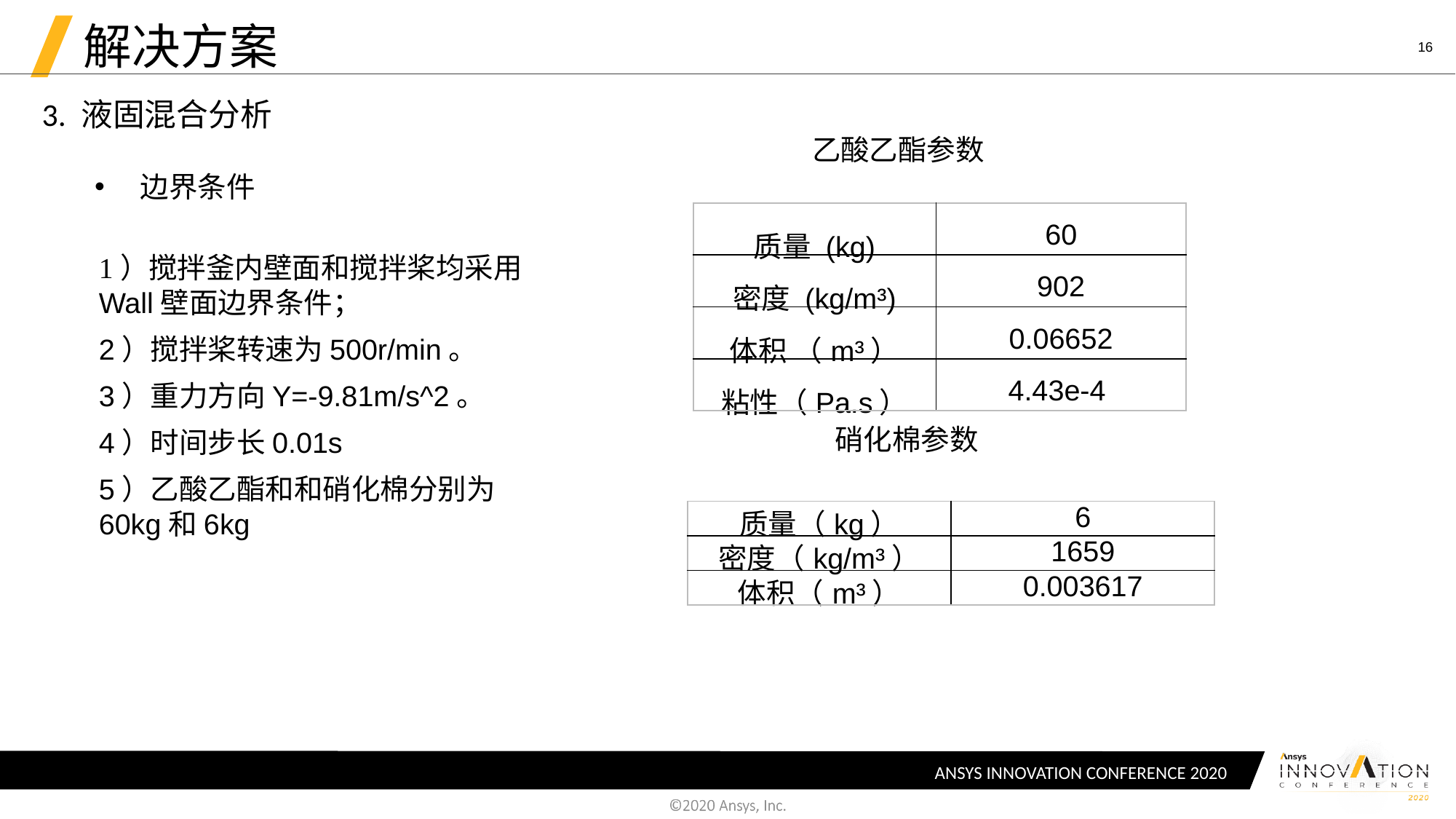

# 解决方案
3. 液固混合分析
乙酸乙酯参数
边界条件
| 质量 (kg) | 60 |
| --- | --- |
| 密度 (kg/m³) | 902 |
| 体积 （m³） | 0.06652 |
| 粘性（Pa.s） | 4.43e-4 |
1）搅拌釜内壁面和搅拌桨均采用Wall壁面边界条件；
2）搅拌桨转速为500r/min。
3）重力方向Y=-9.81m/s^2。
4）时间步长0.01s
5）乙酸乙酯和和硝化棉分别为60kg和6kg

硝化棉参数
| 质量（kg） | 6 |
| --- | --- |
| 密度（kg/m³） | 1659 |
| 体积（m³） | 0.003617 |